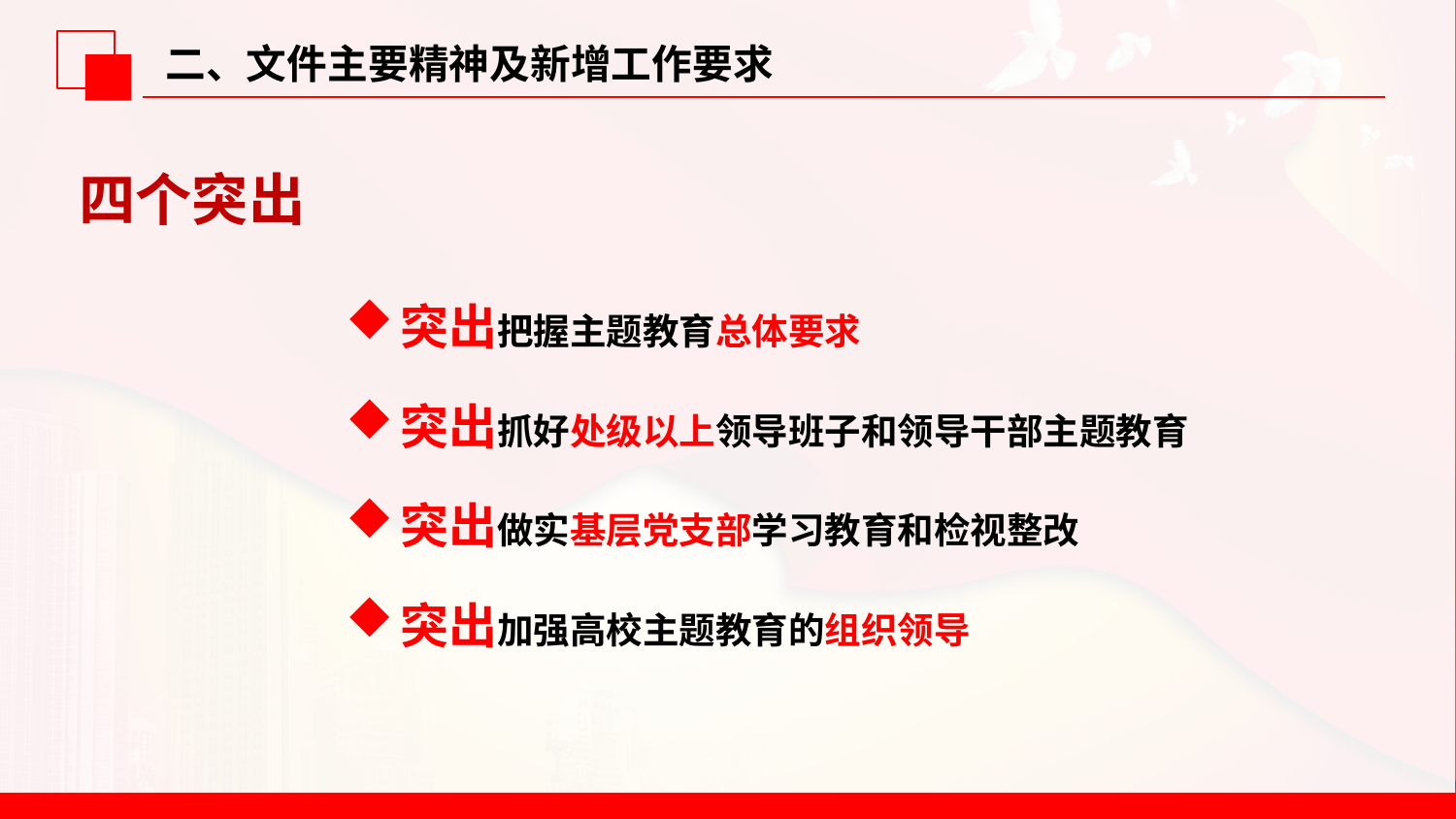

二、文件主要精神及新增工作要求
四个突出
突出把握主题教育总体要求
突出抓好处级以上领导班子和领导干部主题教育
突出做实基层党支部学习教育和检视整改
突出加强高校主题教育的组织领导